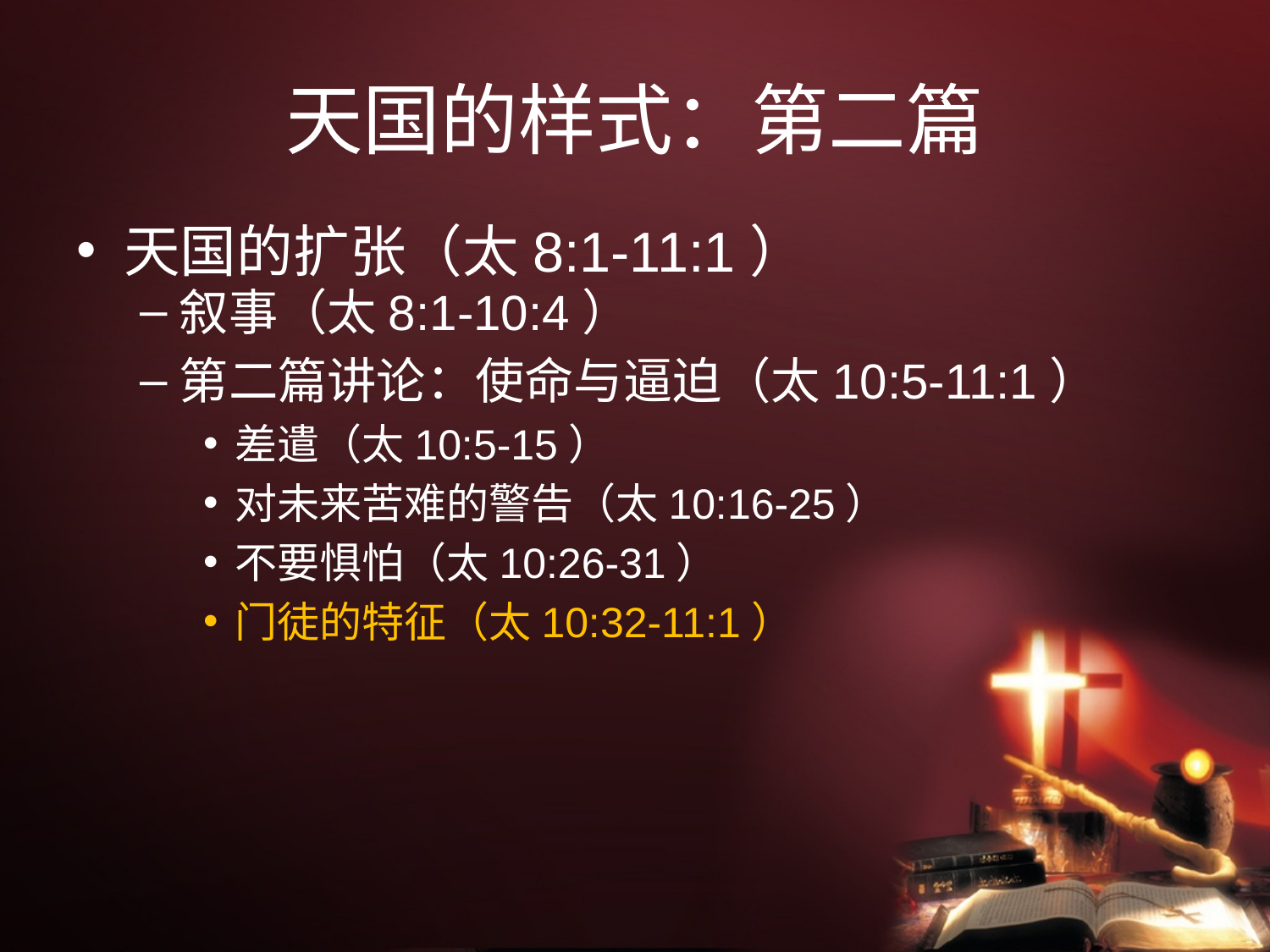

# 天国的样式：第二篇
天国的扩张（太8:1-11:1）
叙事（太8:1-10:4）
第二篇讲论：使命与逼迫（太10:5-11:1）
差遣（太10:5-15）
对未来苦难的警告（太10:16-25）
不要惧怕（太10:26-31）
门徒的特征（太10:32-11:1）